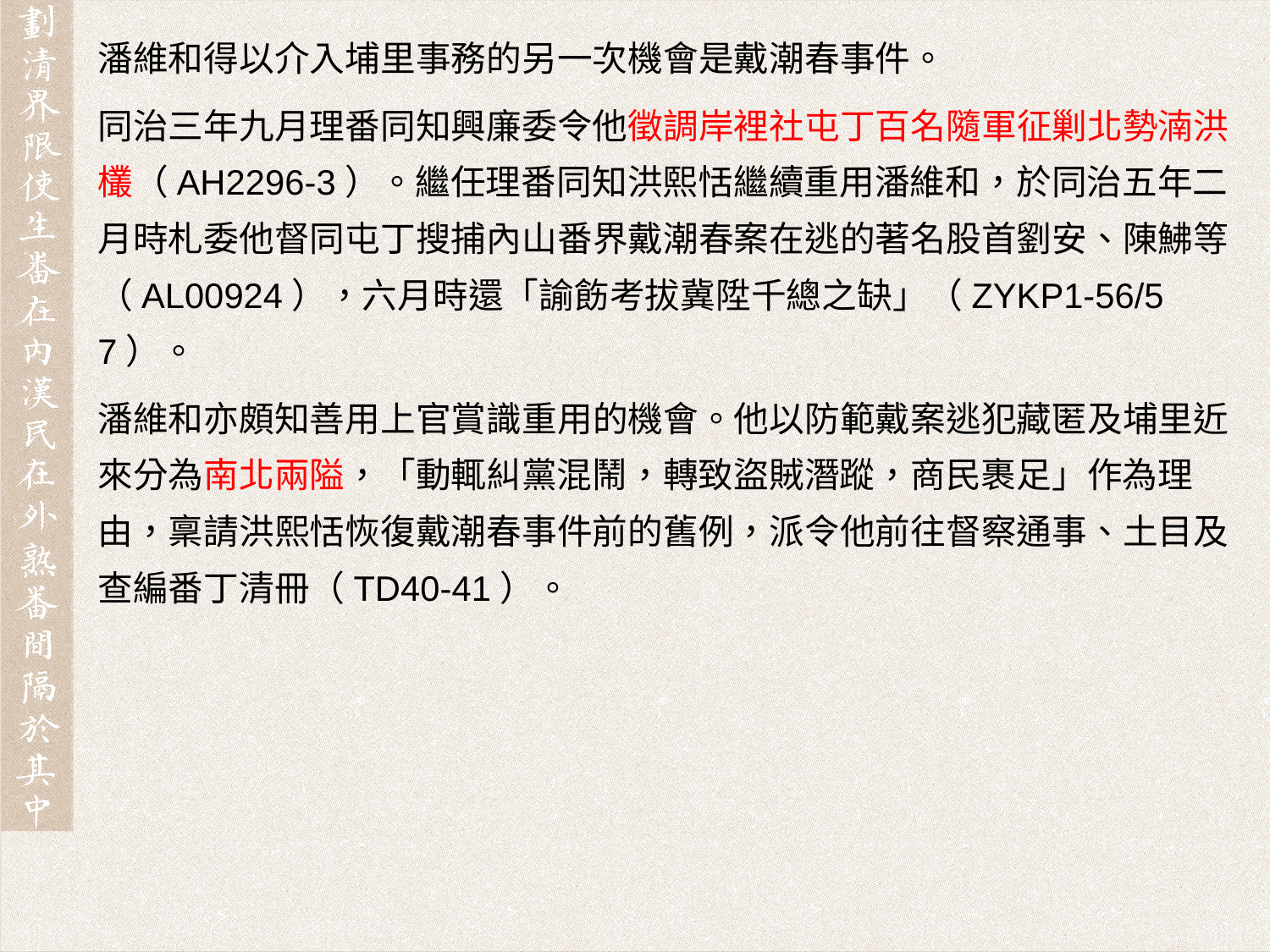

潘維和得以介入埔里事務的另一次機會是戴潮春事件。
同治三年九月理番同知興廉委令他徵調岸裡社屯丁百名隨軍征剿北勢湳洪欉（AH2296-3）。繼任理番同知洪熙恬繼續重用潘維和，於同治五年二月時札委他督同屯丁搜捕內山番界戴潮春案在逃的著名股首劉安、陳鮄等（AL00924），六月時還「諭飭考拔冀陞千總之缺」（ZYKP1-56/57）。
潘維和亦頗知善用上官賞識重用的機會。他以防範戴案逃犯藏匿及埔里近來分為南北兩隘，「動輒糾黨混鬧，轉致盜賊潛蹤，商民裹足」作為理由，稟請洪熙恬恢復戴潮春事件前的舊例，派令他前往督察通事、土目及查編番丁清冊（TD40-41）。